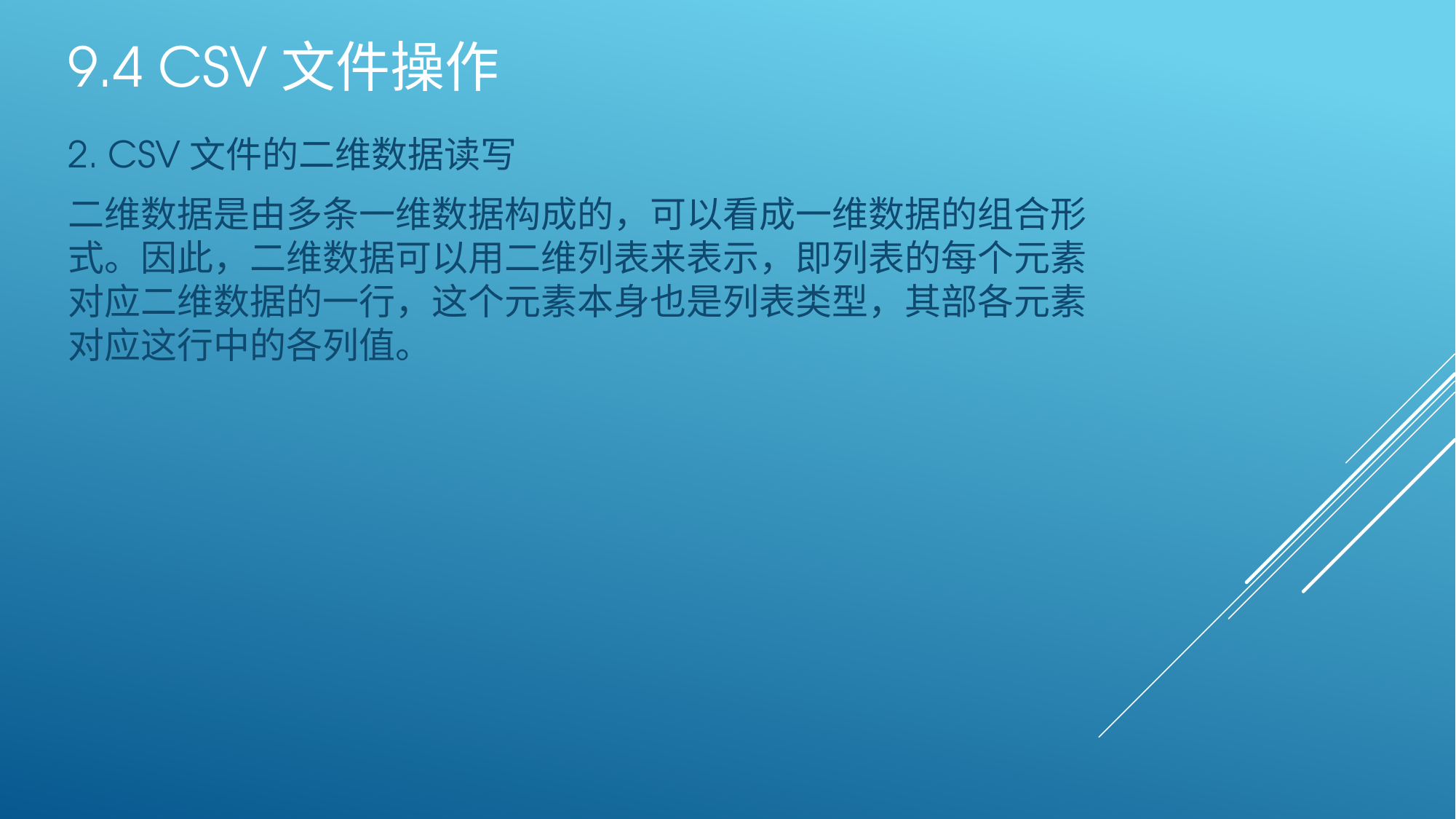

# 9.4 CSV文件操作
2. CSV文件的二维数据读写
二维数据是由多条一维数据构成的，可以看成一维数据的组合形式。因此，二维数据可以用二维列表来表示，即列表的每个元素对应二维数据的一行，这个元素本身也是列表类型，其部各元素对应这行中的各列值。